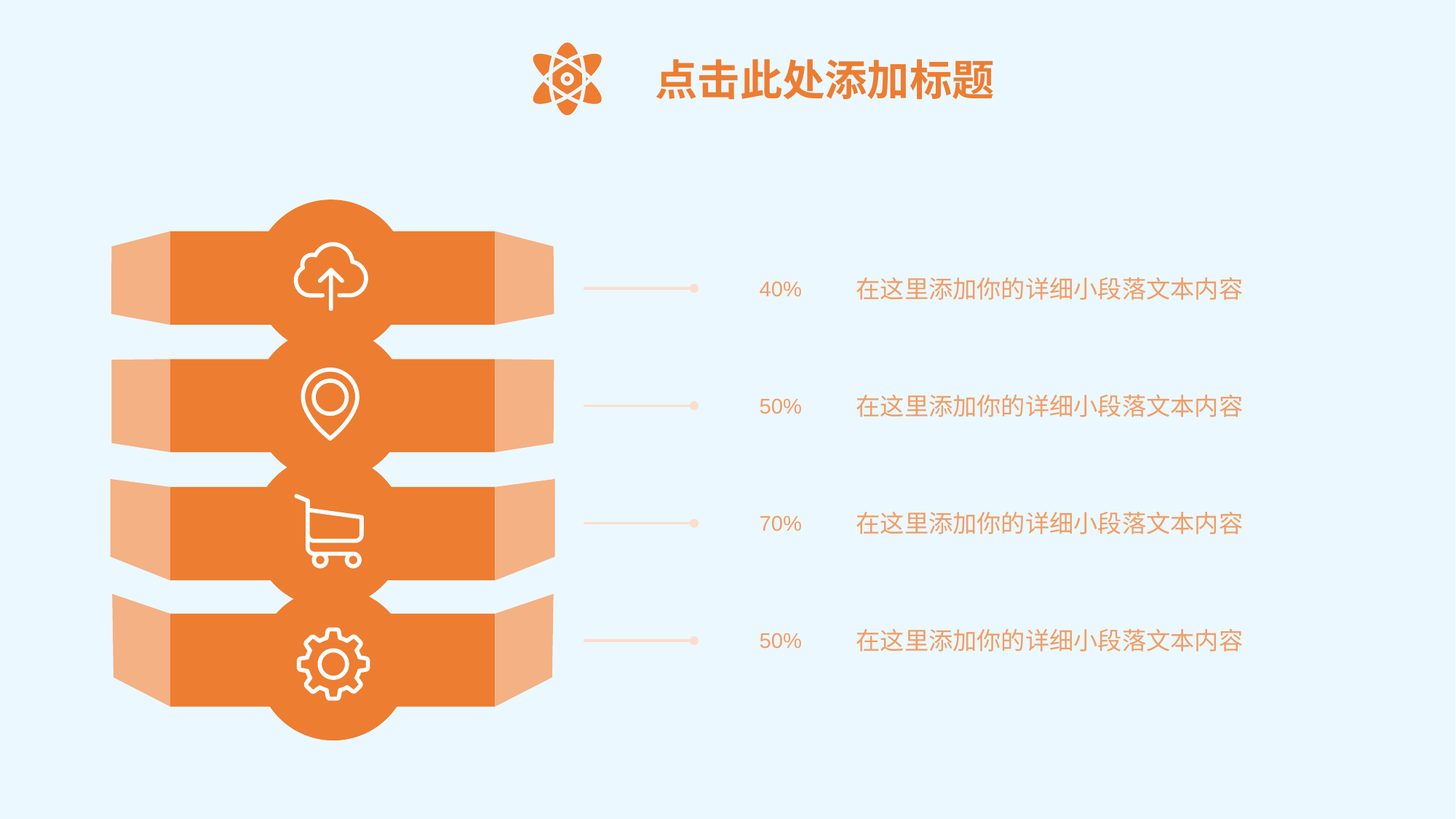

点击此处添加标题

在这里添加你的详细小段落文本内容
40%

在这里添加你的详细小段落文本内容
50%

在这里添加你的详细小段落文本内容
70%

在这里添加你的详细小段落文本内容
50%